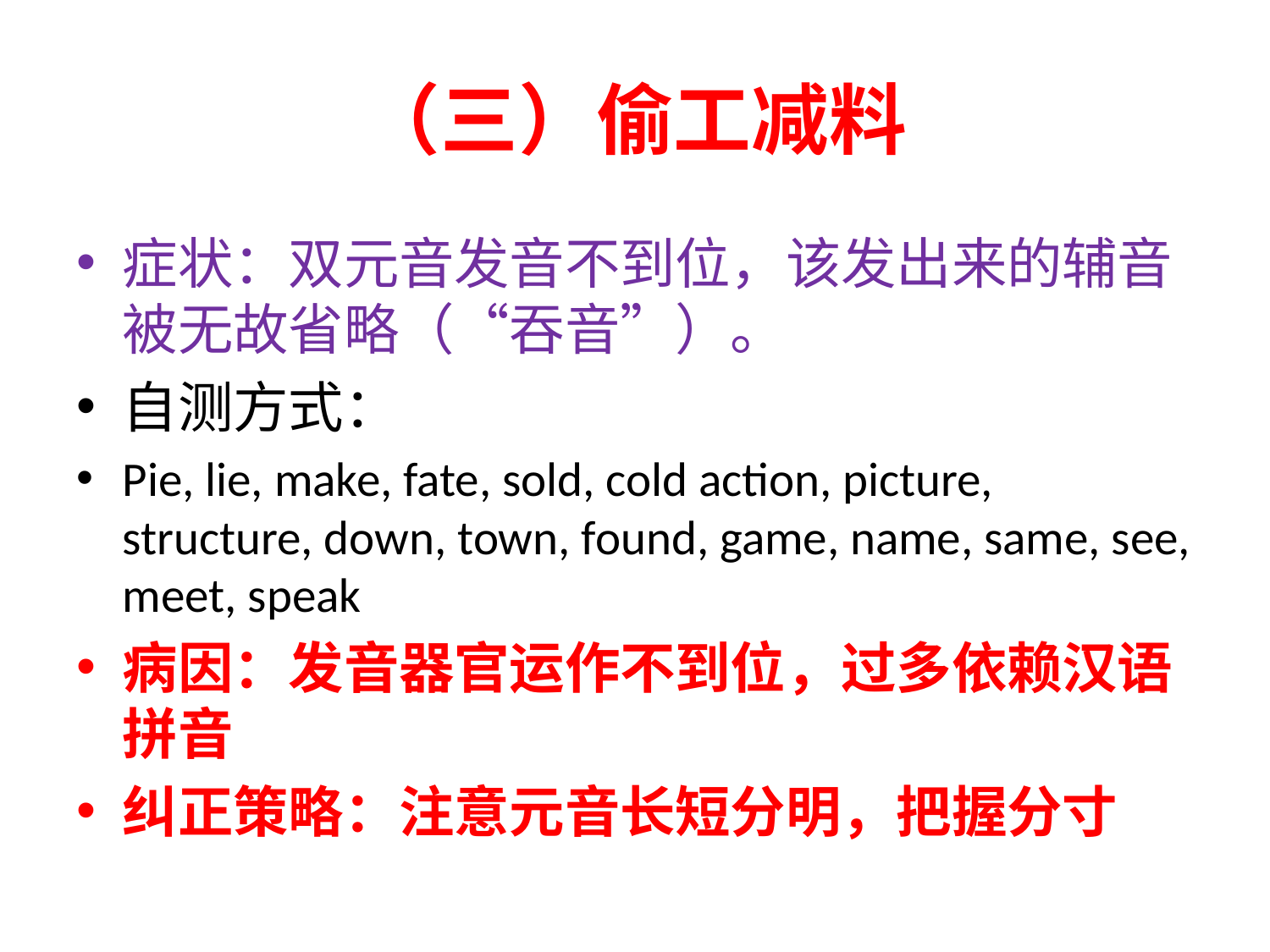

# （三）偷工减料
症状：双元音发音不到位，该发出来的辅音被无故省略（“吞音”）。
自测方式：
Pie, lie, make, fate, sold, cold action, picture, structure, down, town, found, game, name, same, see, meet, speak
病因：发音器官运作不到位，过多依赖汉语拼音
纠正策略：注意元音长短分明，把握分寸